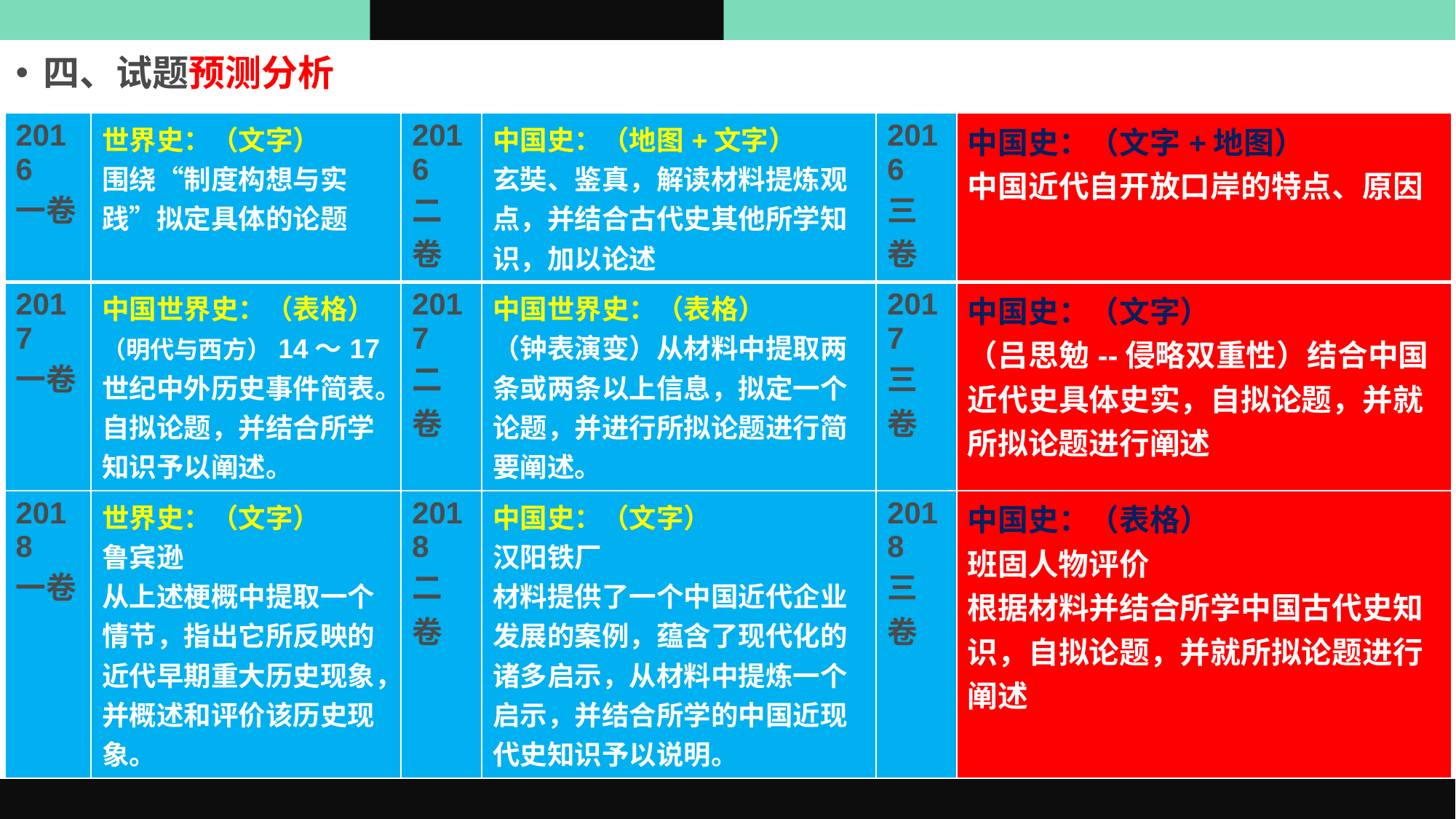

四、试题预测分析

| 2016 一卷 | 世界史：（文字） 围绕“制度构想与实践”拟定具体的论题 | 2016 二卷 | 中国史：（地图+文字） 玄奘、鉴真，解读材料提炼观点，并结合古代史其他所学知识，加以论述 | 2016 三卷 | 中国史：（文字+地图） 中国近代自开放口岸的特点、原因 |
| --- | --- | --- | --- | --- | --- |
| 2017 一卷 | 中国世界史：（表格） （明代与西方）14～17世纪中外历史事件简表。自拟论题，并结合所学知识予以阐述。 | 2017 二卷 | 中国世界史：（表格） （钟表演变）从材料中提取两条或两条以上信息，拟定一个论题，并进行所拟论题进行简要阐述。 | 2017 三卷 | 中国史：（文字） （吕思勉--侵略双重性）结合中国近代史具体史实，自拟论题，并就所拟论题进行阐述 |
| 2018 一卷 | 世界史：（文字） 鲁宾逊 从上述梗概中提取一个情节，指出它所反映的近代早期重大历史现象，并概述和评价该历史现象。 | 2018 二卷 | 中国史：（文字） 汉阳铁厂 材料提供了一个中国近代企业发展的案例，蕴含了现代化的诸多启示，从材料中提炼一个启示，并结合所学的中国近现代史知识予以说明。 | 2018 三卷 | 中国史：（表格） 班固人物评价 根据材料并结合所学中国古代史知识，自拟论题，并就所拟论题进行阐述 |